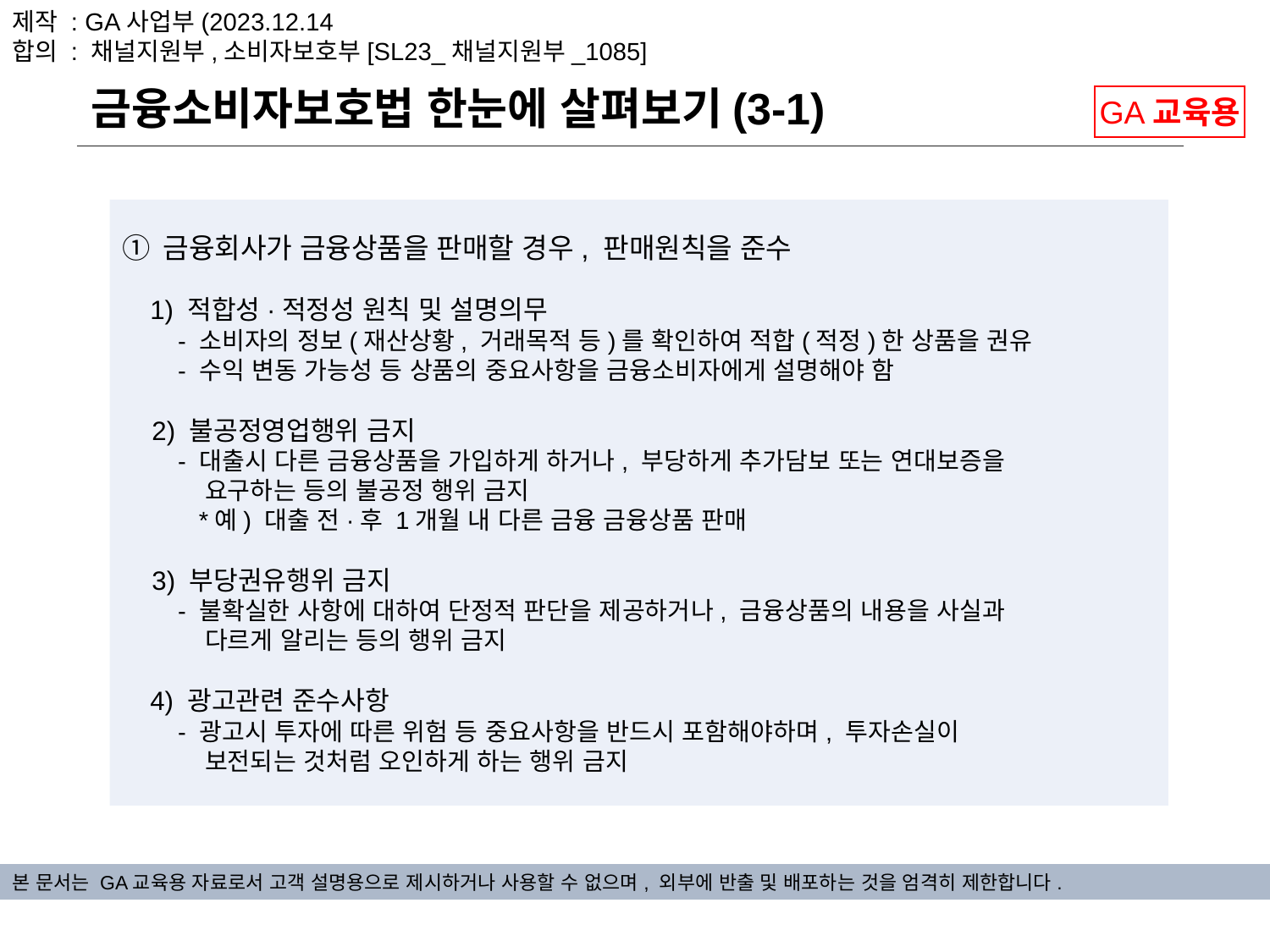

제작 : GA사업부(2023.12.14
합의 : 채널지원부,소비자보호부[SL23_채널지원부_1085]
금융소비자보호법 한눈에 살펴보기(3-1)
GA교육용
① 금융회사가 금융상품을 판매할 경우, 판매원칙을 준수

    1) 적합성·적정성 원칙 및 설명의무
        - 소비자의 정보(재산상황, 거래목적 등)를 확인하여 적합(적정)한 상품을 권유
        - 수익 변동 가능성 등 상품의 중요사항을 금융소비자에게 설명해야 함

    2) 불공정영업행위 금지
        - 대출시 다른 금융상품을 가입하게 하거나, 부당하게 추가담보 또는 연대보증을
           요구하는 등의 불공정 행위 금지
           *예) 대출 전·후 1개월 내 다른 금융 금융상품 판매

    3) 부당권유행위 금지
        - 불확실한 사항에 대하여 단정적 판단을 제공하거나, 금융상품의 내용을 사실과
           다르게 알리는 등의 행위 금지

    4) 광고관련 준수사항
        - 광고시 투자에 따른 위험 등 중요사항을 반드시 포함해야하며, 투자손실이
           보전되는 것처럼 오인하게 하는 행위 금지
본 문서는 GA교육용 자료로서 고객 설명용으로 제시하거나 사용할 수 없으며, 외부에 반출 및 배포하는 것을 엄격히 제한합니다.